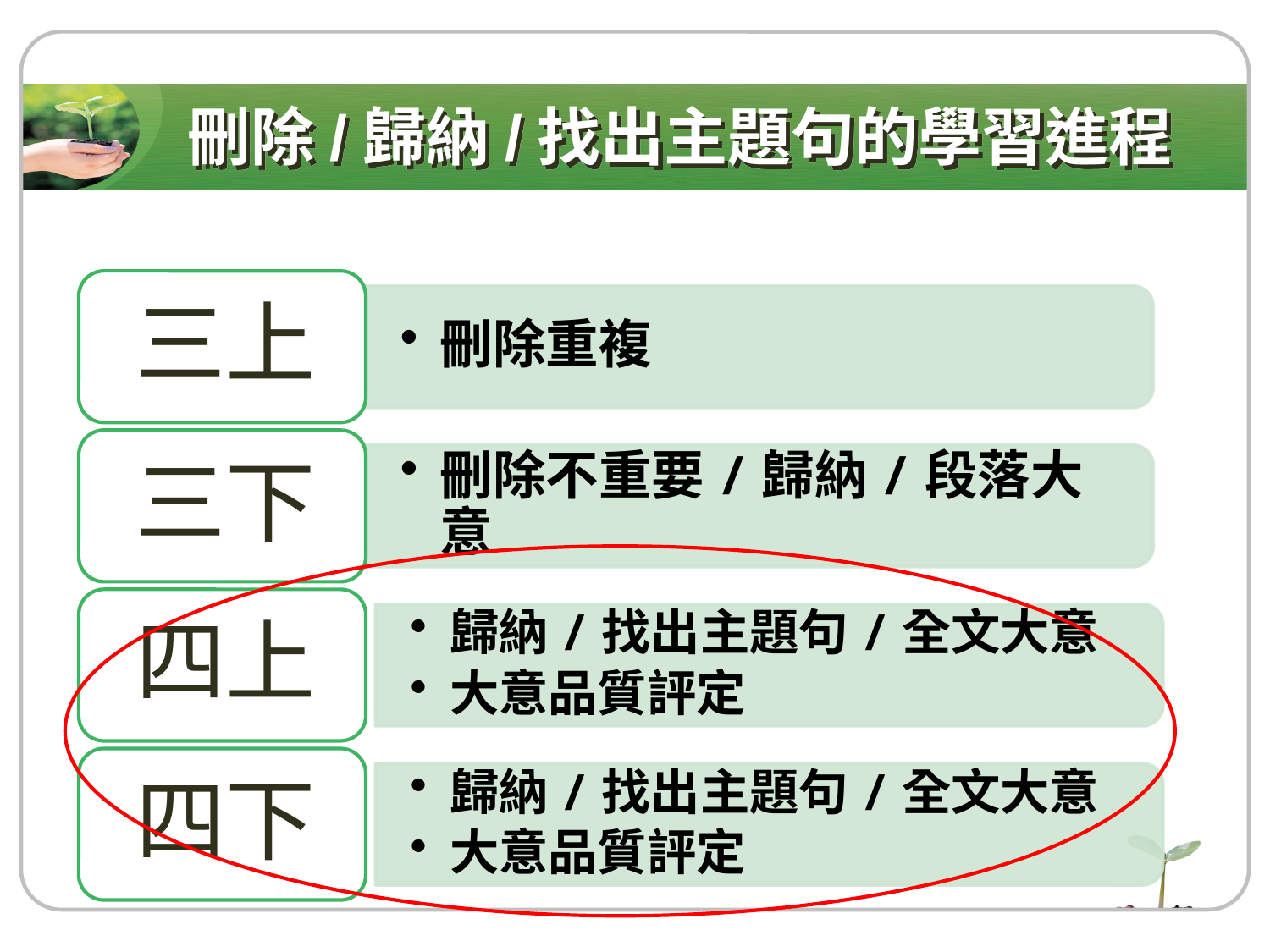

刪除/歸納/找出主題句的學習進程

刪除重複
三上
刪除不重要/歸納/段落大意
三下
歸納/找出主題句/全文大意
大意品質評定
四上
歸納/找出主題句/全文大意
大意品質評定
四下